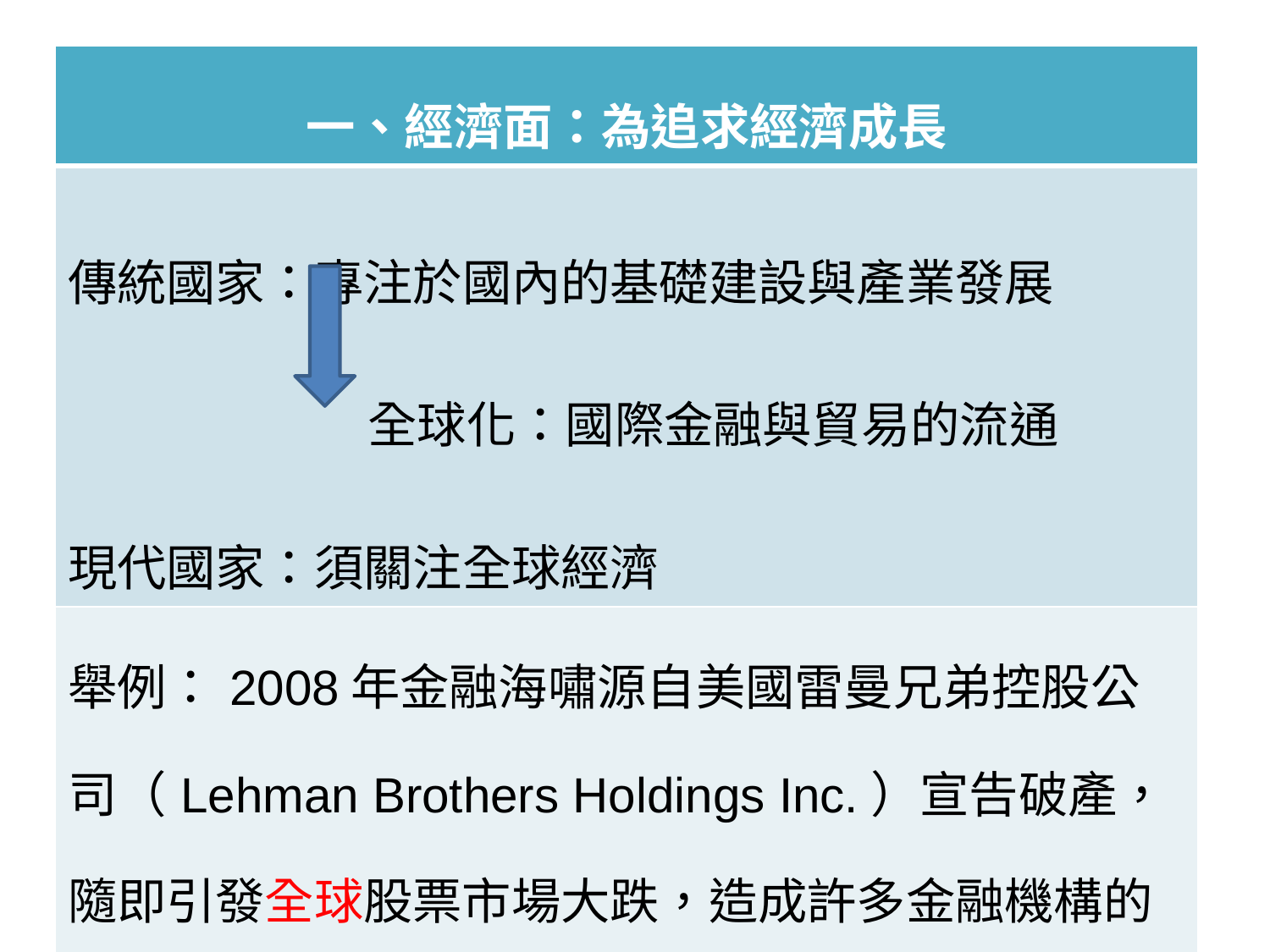

| 一、經濟面：為追求經濟成長 |
| --- |
| 傳統國家：專注於國內的基礎建設與產業發展 全球化：國際金融與貿易的流通 現代國家：須關注全球經濟 |
| 舉例：2008年金融海嘯源自美國雷曼兄弟控股公司（Lehman Brothers Holdings Inc.）宣告破產，隨即引發全球股票市場大跌，造成許多金融機構的倒閉，並在許多國家引發一系列的金融危機。 |